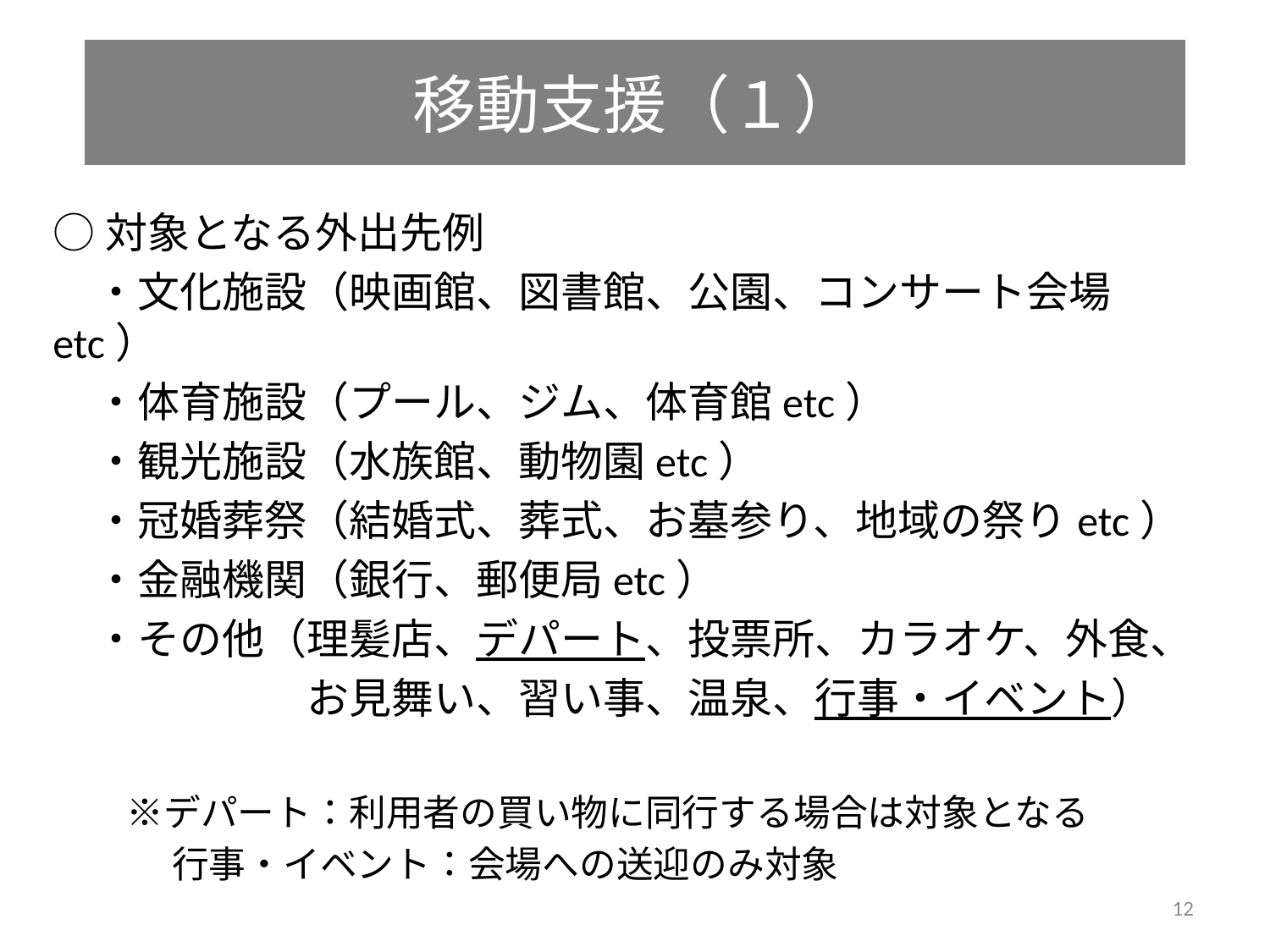

# 移動支援（１）
○対象となる外出先例
　・文化施設（映画館、図書館、公園、コンサート会場etc）
　・体育施設（プール、ジム、体育館etc）
　・観光施設（水族館、動物園etc）
　・冠婚葬祭（結婚式、葬式、お墓参り、地域の祭りetc）
　・金融機関（銀行、郵便局etc）
　・その他（理髪店、デパート、投票所、カラオケ、外食、
　　　　　　お見舞い、習い事、温泉、行事・イベント）

　　※デパート：利用者の買い物に同行する場合は対象となる
　　　 行事・イベント：会場への送迎のみ対象
12